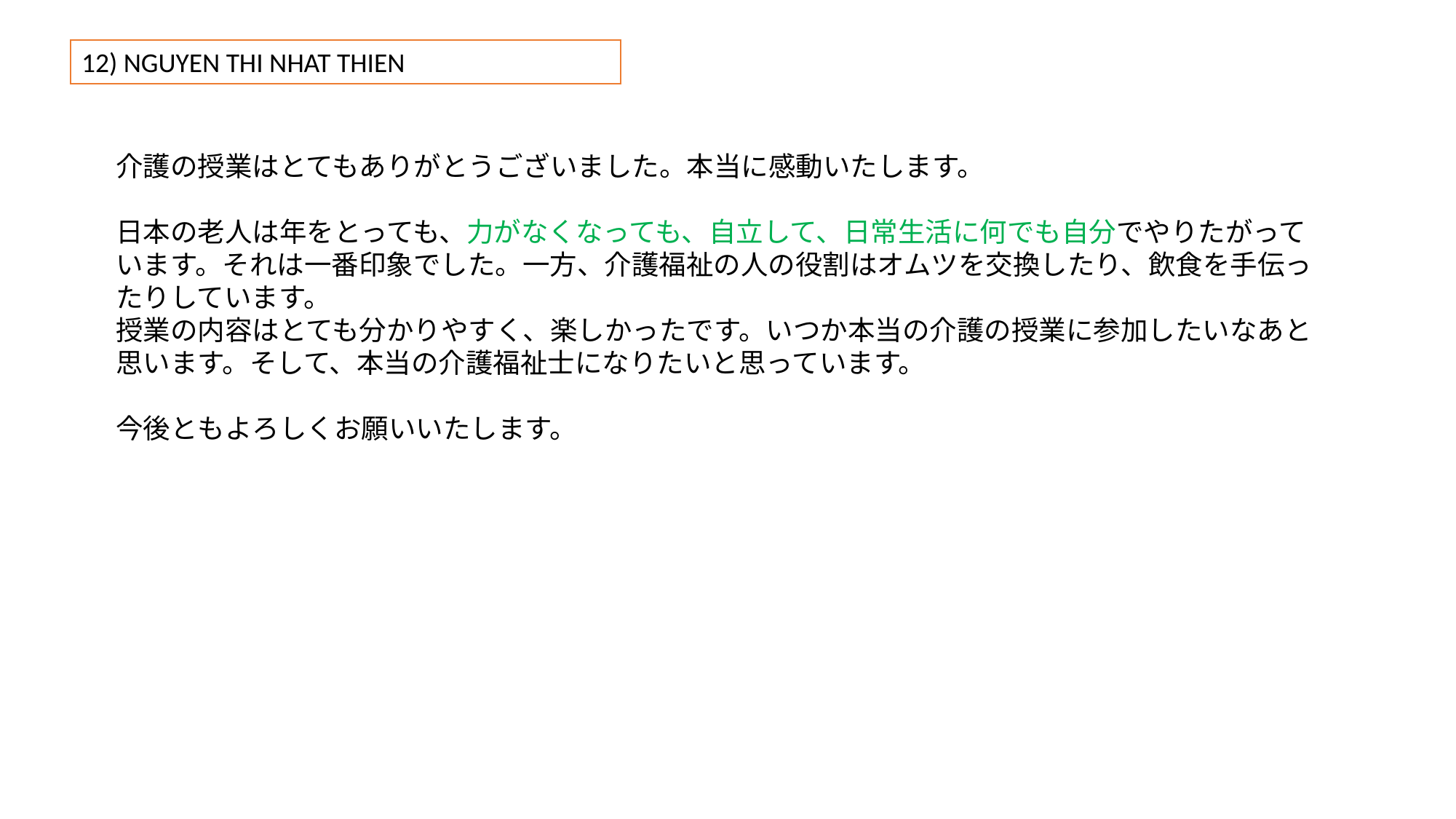

12) NGUYEN THI NHAT THIEN
介護の授業はとてもありがとうございました。本当に感動いたします。

日本の老人は年をとっても、力がなくなっても、自立して、日常生活に何でも自分でやりたがっています。それは一番印象でした。一方、介護福祉の人の役割はオムツを交換したり、飲食を手伝ったりしています。
授業の内容はとても分かりやすく、楽しかったです。いつか本当の介護の授業に参加したいなあと思います。そして、本当の介護福祉士になりたいと思っています。

今後ともよろしくお願いいたします。